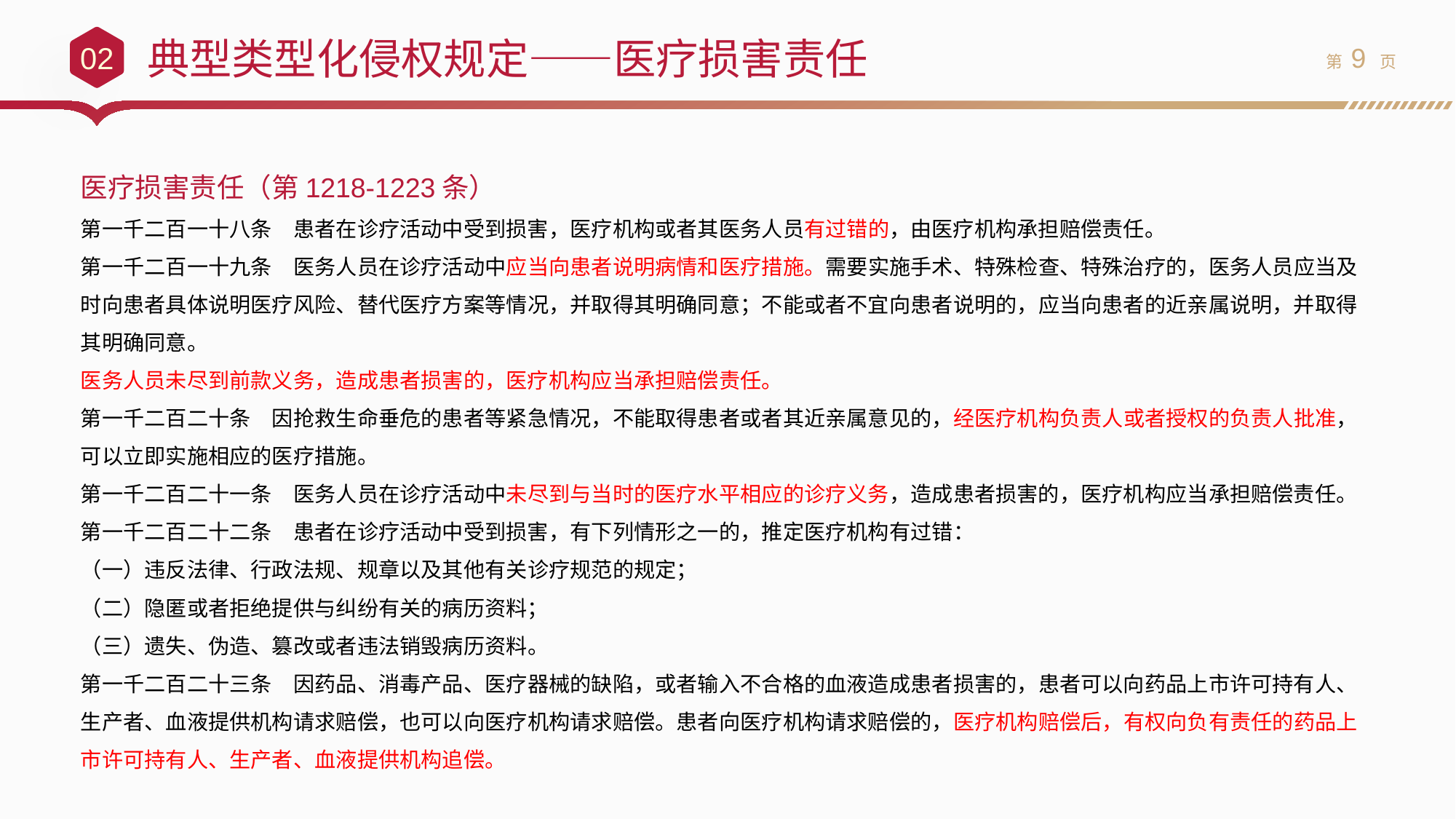

典型类型化侵权规定——医疗损害责任
02
医疗损害责任（第1218-1223条）
第一千二百一十八条　患者在诊疗活动中受到损害，医疗机构或者其医务人员有过错的，由医疗机构承担赔偿责任。
第一千二百一十九条　医务人员在诊疗活动中应当向患者说明病情和医疗措施。需要实施手术、特殊检查、特殊治疗的，医务人员应当及时向患者具体说明医疗风险、替代医疗方案等情况，并取得其明确同意；不能或者不宜向患者说明的，应当向患者的近亲属说明，并取得其明确同意。
医务人员未尽到前款义务，造成患者损害的，医疗机构应当承担赔偿责任。
第一千二百二十条　因抢救生命垂危的患者等紧急情况，不能取得患者或者其近亲属意见的，经医疗机构负责人或者授权的负责人批准，可以立即实施相应的医疗措施。
第一千二百二十一条　医务人员在诊疗活动中未尽到与当时的医疗水平相应的诊疗义务，造成患者损害的，医疗机构应当承担赔偿责任。
第一千二百二十二条　患者在诊疗活动中受到损害，有下列情形之一的，推定医疗机构有过错：
（一）违反法律、行政法规、规章以及其他有关诊疗规范的规定；
（二）隐匿或者拒绝提供与纠纷有关的病历资料；
（三）遗失、伪造、篡改或者违法销毁病历资料。
第一千二百二十三条　因药品、消毒产品、医疗器械的缺陷，或者输入不合格的血液造成患者损害的，患者可以向药品上市许可持有人、生产者、血液提供机构请求赔偿，也可以向医疗机构请求赔偿。患者向医疗机构请求赔偿的，医疗机构赔偿后，有权向负有责任的药品上市许可持有人、生产者、血液提供机构追偿。